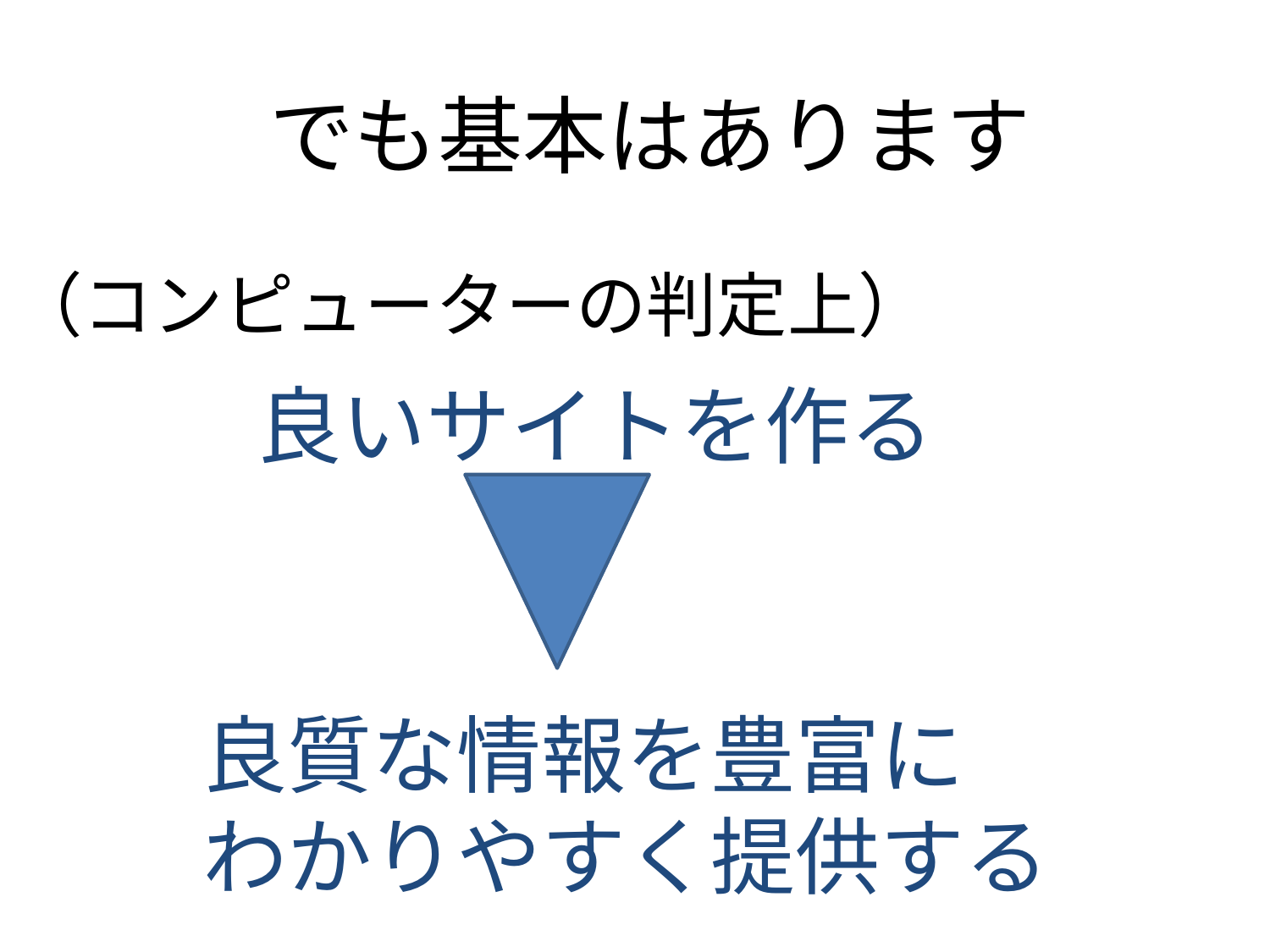

でも基本はあります
（コンピューターの判定上）
良いサイトを作る

良質な情報を豊富に
わかりやすく提供する